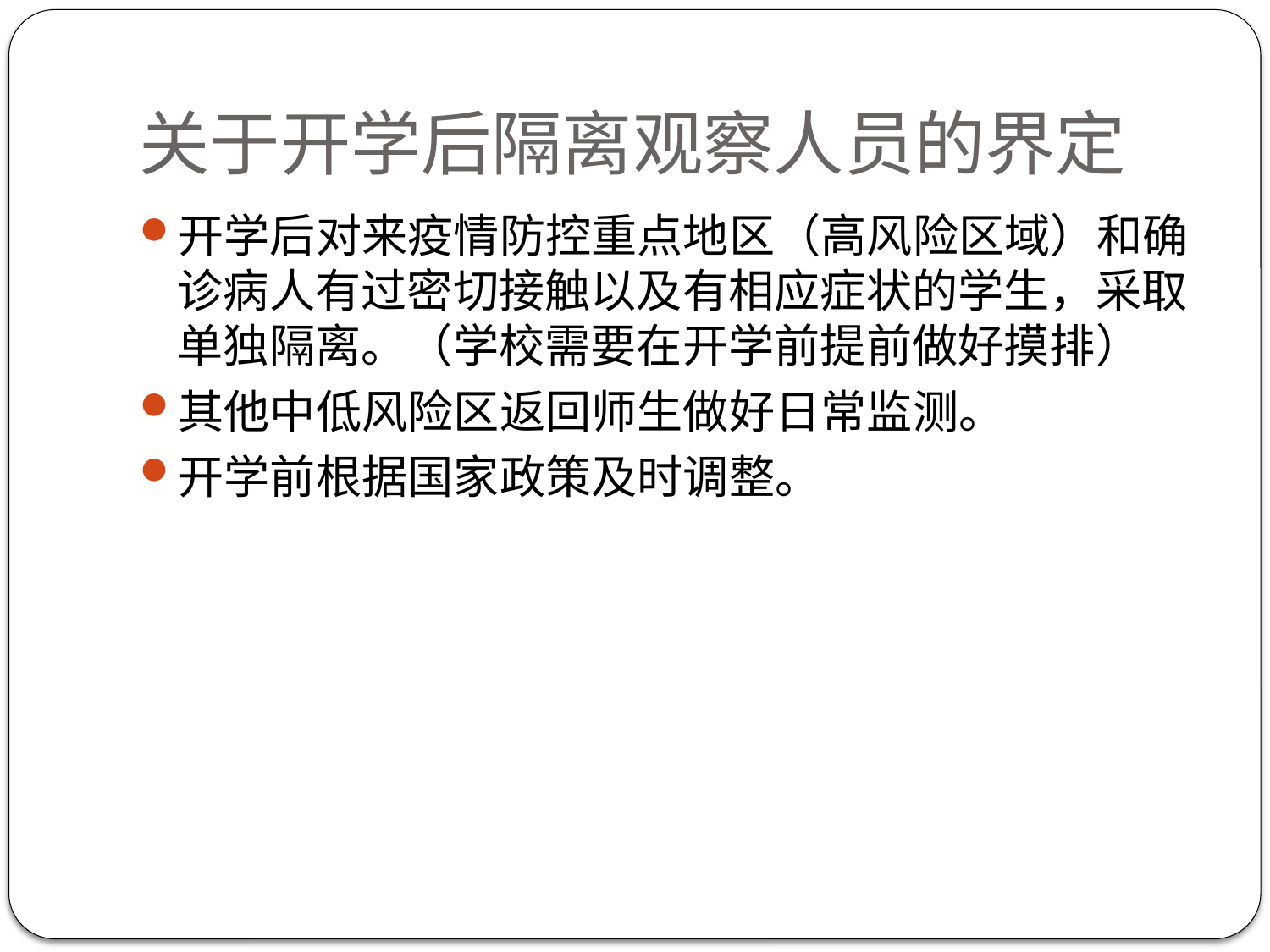

# 关于开学后隔离观察人员的界定
开学后对来疫情防控重点地区（高风险区域）和确诊病人有过密切接触以及有相应症状的学生，采取单独隔离。（学校需要在开学前提前做好摸排）
其他中低风险区返回师生做好日常监测。
开学前根据国家政策及时调整。